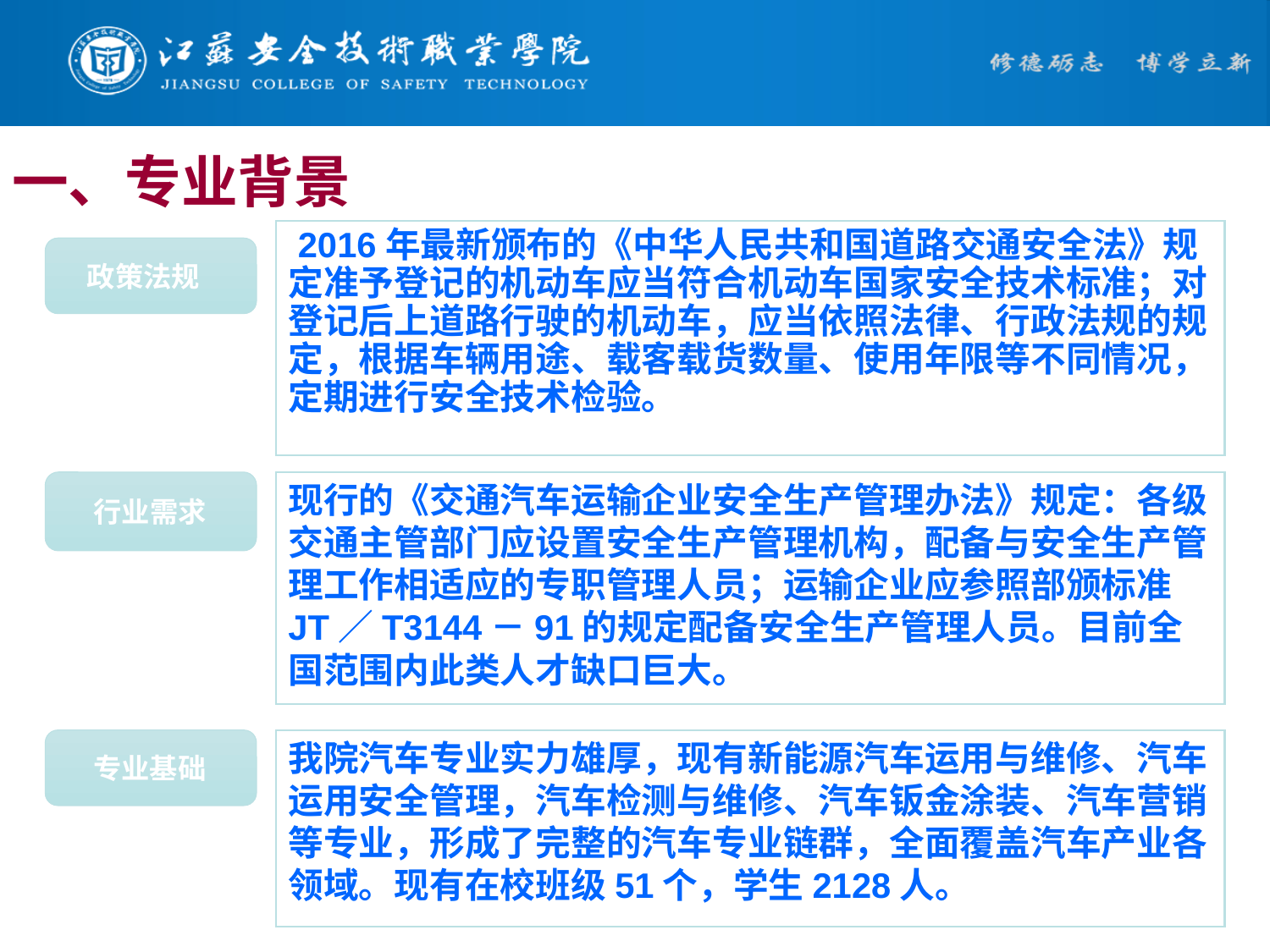

一、专业背景
 2016年最新颁布的《中华人民共和国道路交通安全法》规定准予登记的机动车应当符合机动车国家安全技术标准；对登记后上道路行驶的机动车，应当依照法律、行政法规的规定，根据车辆用途、载客载货数量、使用年限等不同情况，定期进行安全技术检验。

   政策法规
    行业需求
现行的《交通汽车运输企业安全生产管理办法》规定：各级交通主管部门应设置安全生产管理机构，配备与安全生产管理工作相适应的专职管理人员；运输企业应参照部颁标准JT／T3144－91的规定配备安全生产管理人员。目前全国范围内此类人才缺口巨大。

    专业基础
我院汽车专业实力雄厚，现有新能源汽车运用与维修、汽车运用安全管理，汽车检测与维修、汽车钣金涂装、汽车营销等专业，形成了完整的汽车专业链群，全面覆盖汽车产业各领域。现有在校班级51个，学生2128人。

4